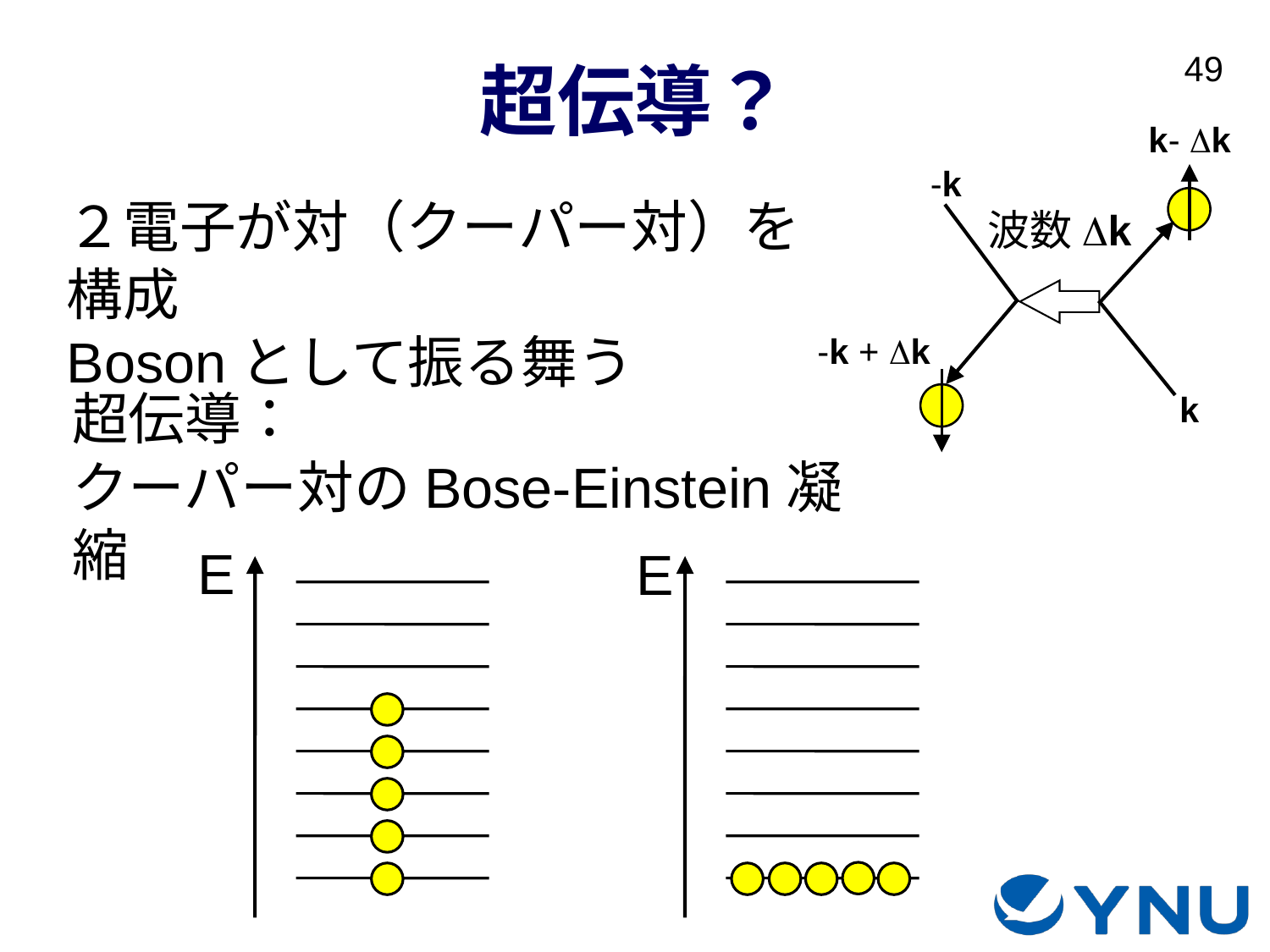

# 超伝導？
k- Δk
-k
２電子が対（クーパー対）を構成
Bosonとして振る舞う

波数Δk

-k + Δk
超伝導：
クーパー対のBose-Einstein凝縮
k

E
E